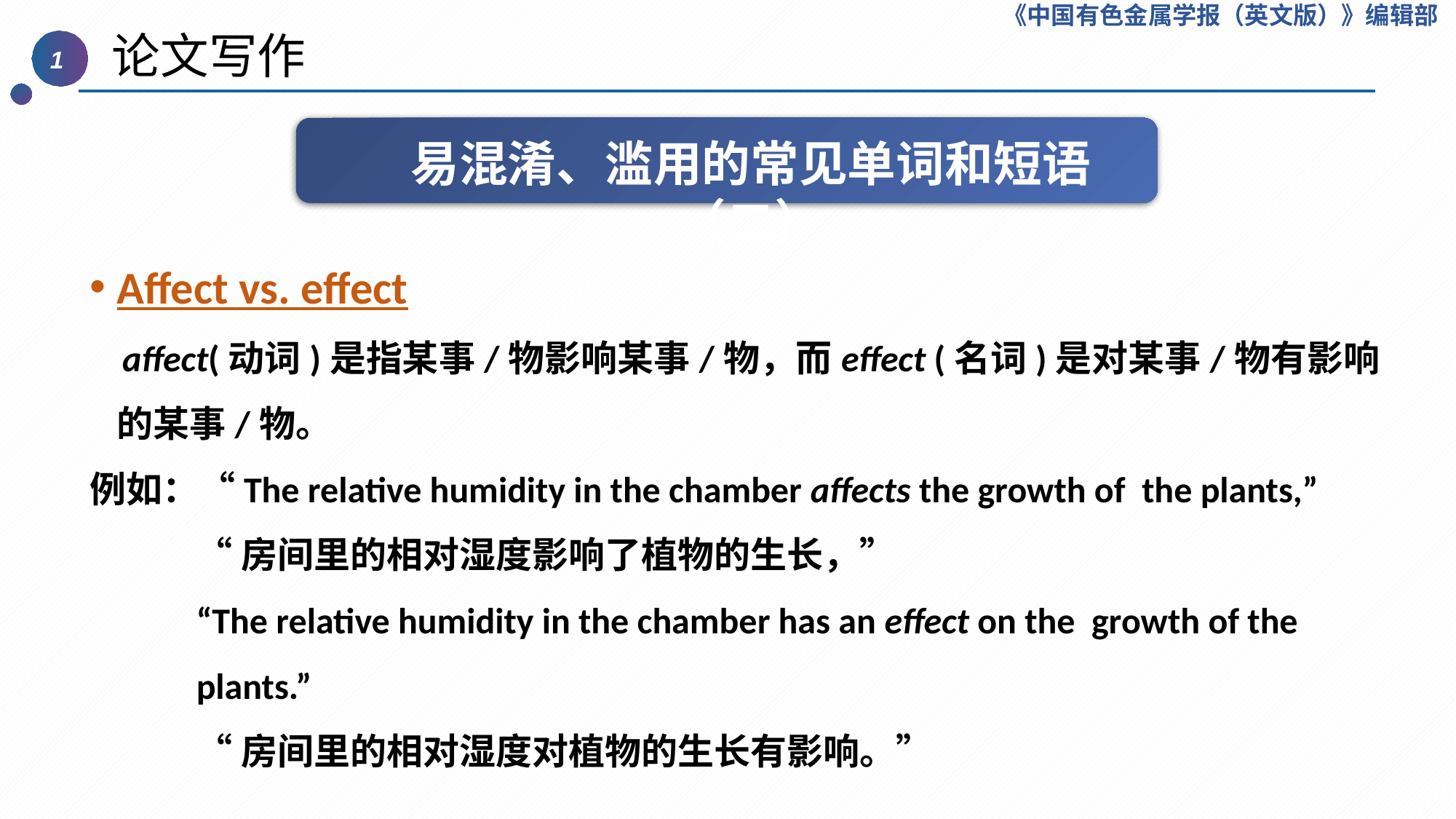

《中国有色金属学报（英文版）》编辑部

      论文写作

1

易混淆、滥用的常见单词和短语（二）
Affect vs. effect
    affect(动词)是指某事/物影响某事/物，而effect (名词)是对某事/物有影响的某事/物。
例如：“The relative humidity in the chamber affects the growth of  the plants,”
“房间里的相对湿度影响了植物的生长，”
“The relative humidity in the chamber has an effect on the  growth of the plants.”
“房间里的相对湿度对植物的生长有影响。”